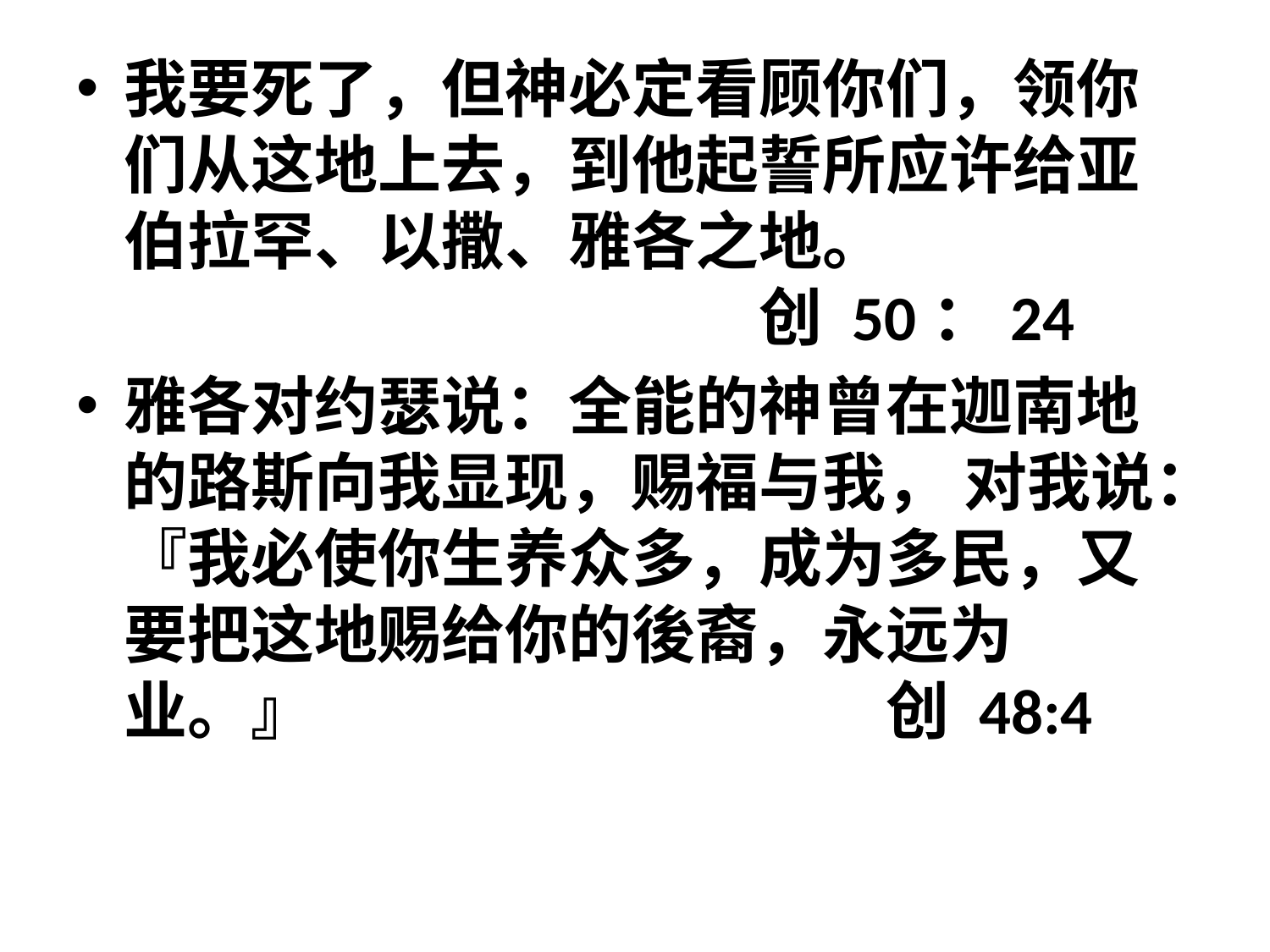

我要死了，但神必定看顾你们，领你们从这地上去，到他起誓所应许给亚伯拉罕、以撒、雅各之地。							创 50：24
雅各对约瑟说：全能的神曾在迦南地的路斯向我显现，赐福与我， 对我说：『我必使你生养众多，成为多民，又要把这地赐给你的後裔，永远为业。』 					创 48:4